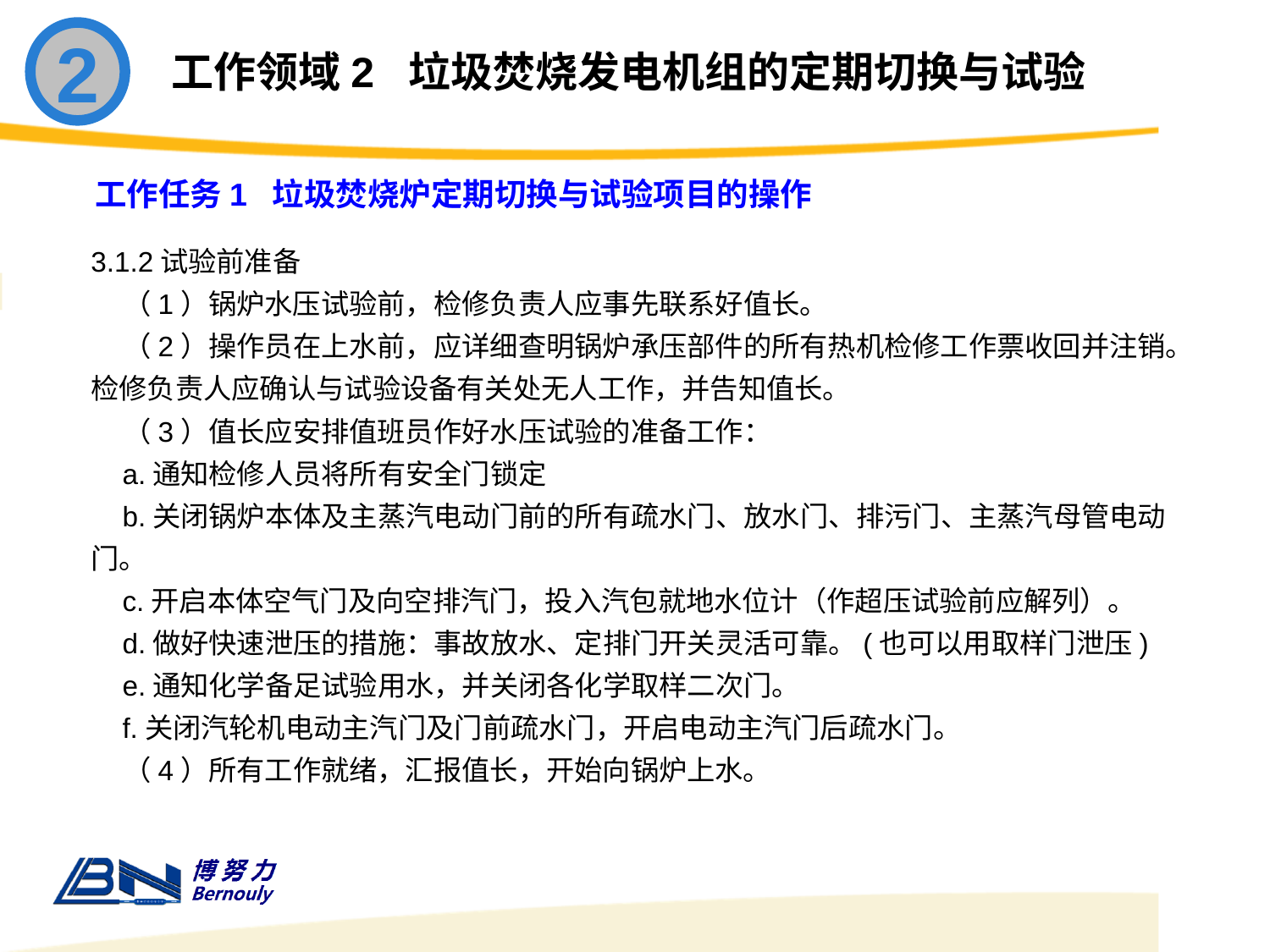

2
工作领域2  垃圾焚烧发电机组的定期切换与试验
工作任务1  垃圾焚烧炉定期切换与试验项目的操作
3.1.2试验前准备
    （1）锅炉水压试验前，检修负责人应事先联系好值长。
    （2）操作员在上水前，应详细查明锅炉承压部件的所有热机检修工作票收回并注销。检修负责人应确认与试验设备有关处无人工作，并告知值长。
    （3）值长应安排值班员作好水压试验的准备工作：
    a.通知检修人员将所有安全门锁定
    b.关闭锅炉本体及主蒸汽电动门前的所有疏水门、放水门、排污门、主蒸汽母管电动门。
    c.开启本体空气门及向空排汽门，投入汽包就地水位计（作超压试验前应解列）。
    d.做好快速泄压的措施：事故放水、定排门开关灵活可靠。(也可以用取样门泄压)
    e.通知化学备足试验用水，并关闭各化学取样二次门。
    f.关闭汽轮机电动主汽门及门前疏水门，开启电动主汽门后疏水门。
    （4）所有工作就绪，汇报值长，开始向锅炉上水。